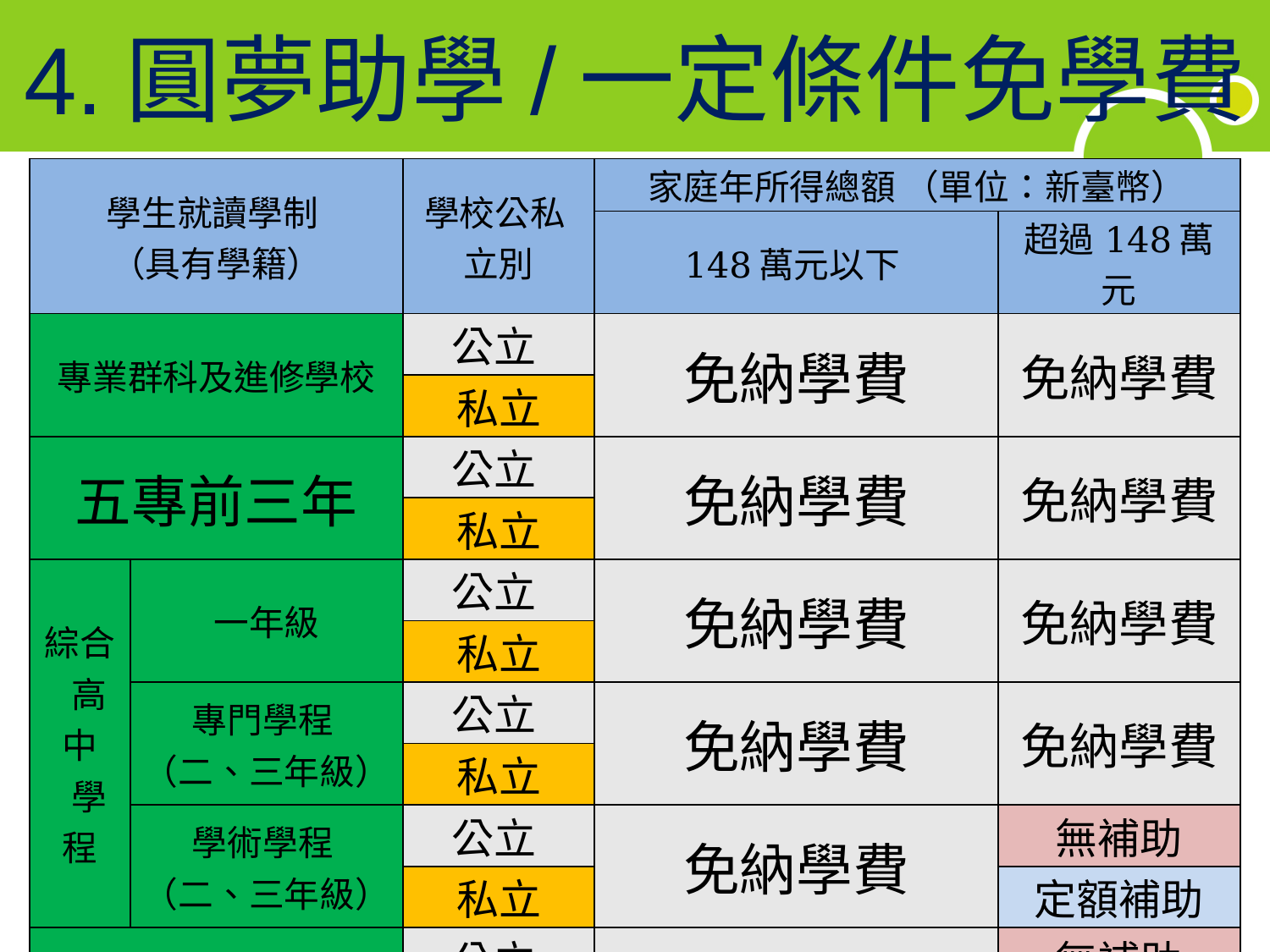

# 4.圓夢助學/一定條件免學費
| 學生就讀學制 （具有學籍） |  | 學校公私 立別 | 家庭年所得總額 （單位：新臺幣） |  |
| --- | --- | --- | --- | --- |
|  |  |  | 148萬元以下 | 超過148萬元 |
| 專業群科及進修學校 |  | 公立 | 免納學費 | 免納學費 |
|  |  | 私立 |  |  |
| 五專前三年 |  | 公立 | 免納學費 | 免納學費 |
|  |  | 私立 |  |  |
| 綜合 高中 學程 | 一年級 | 公立 | 免納學費 | 免納學費 |
|  |  | 私立 |  |  |
|  | 專門學程 （二、三年級） | 公立 | 免納學費 | 免納學費 |
|  |  | 私立 |  |  |
|  | 學術學程 （二、三年級） | 公立 | 免納學費 | 無補助 |
|  |  | 私立 |  | 定額補助 |
| 普通科 |  | 公立 | 免納學費 | 無補助 |
|  |  | 私立 |  | 定額補助 |